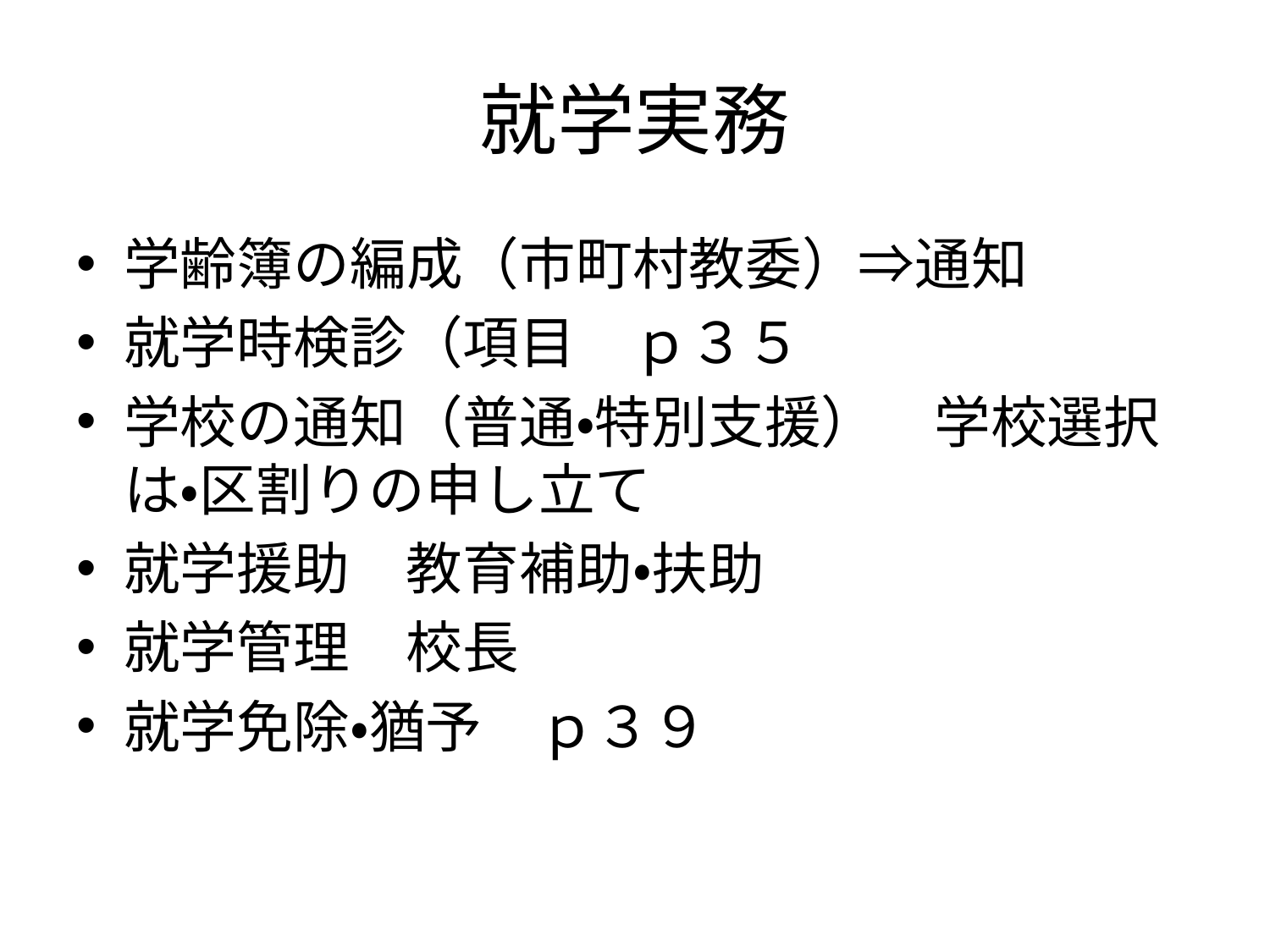

# 就学実務
学齢簿の編成（市町村教委）⇒通知
就学時検診（項目　ｐ３５
学校の通知（普通・特別支援）　学校選択は・区割りの申し立て
就学援助　教育補助・扶助
就学管理　校長
就学免除・猶予　ｐ３９